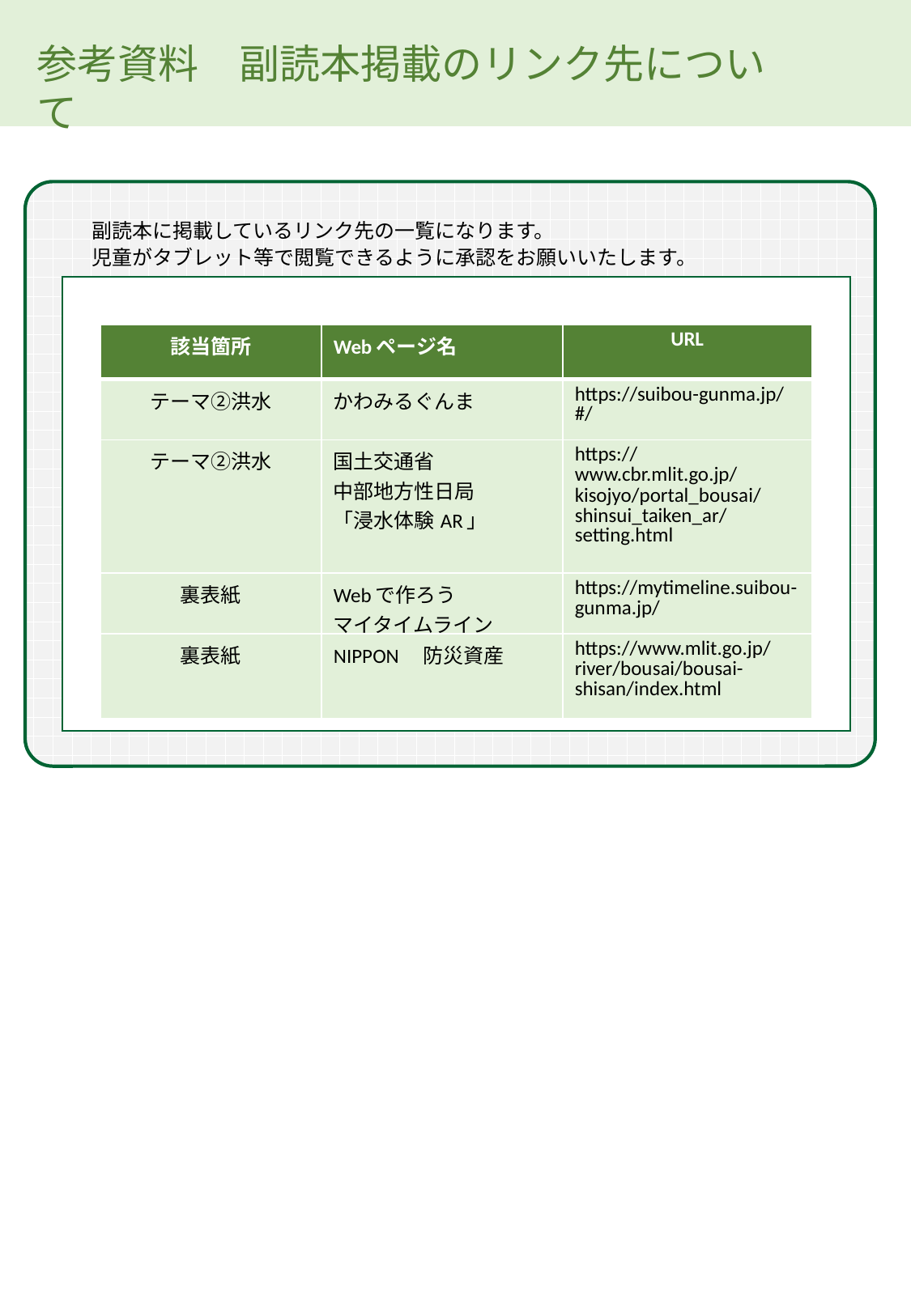

参考資料　副読本掲載のリンク先について

副読本に掲載しているリンク先の一覧になります。
児童がタブレット等で閲覧できるように承認をお願いいたします。

ひ じょう
ぶくろ
| 該当箇所 | Webページ名 | URL |
| --- | --- | --- |
| テーマ②洪水 | かわみるぐんま | https://suibou-gunma.jp/#/ |
| テーマ②洪水 | 国土交通省 中部地方性日局 「浸水体験AR」 | https://www.cbr.mlit.go.jp/kisojyo/portal\_bousai/shinsui\_taiken\_ar/setting.html |
| 裏表紙 | Webで作ろう マイタイムライン | https://mytimeline.suibou-gunma.jp/ |
| 裏表紙 | NIPPON　防災資産 | https://www.mlit.go.jp/river/bousai/bousai-shisan/index.html |